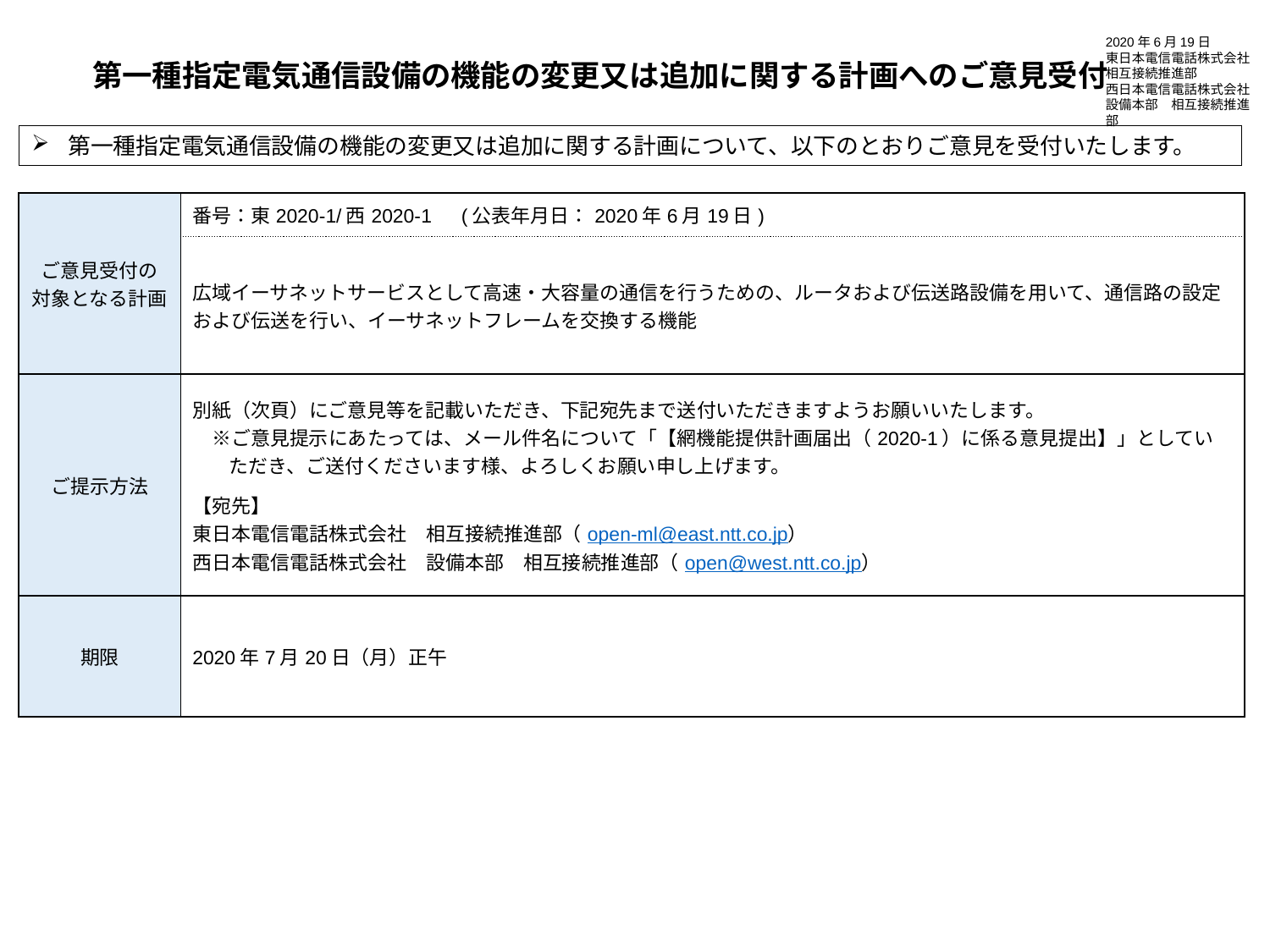

2020年6月19日
東日本電信電話株式会社
相互接続推進部
西日本電信電話株式会社
設備本部　相互接続推進部
第一種指定電気通信設備の機能の変更又は追加に関する計画へのご意見受付
第一種指定電気通信設備の機能の変更又は追加に関する計画について、以下のとおりご意見を受付いたします。
| ご意見受付の 対象となる計画 | 番号：東2020-1/西2020-1　(公表年月日：2020年6月19日) |
| --- | --- |
|  | 広域イーサネットサービスとして高速・大容量の通信を行うための、ルータおよび伝送路設備を用いて、通信路の設定および伝送を行い、イーサネットフレームを交換する機能 |
| ご提示方法 | 別紙（次頁）にご意見等を記載いただき、下記宛先まで送付いただきますようお願いいたします。 　※ご意見提示にあたっては、メール件名について「【網機能提供計画届出（2020-1）に係る意見提出】」としていただき、ご送付くださいます様、よろしくお願い申し上げます。 【宛先】 東日本電信電話株式会社　相互接続推進部（open-ml@east.ntt.co.jp） 西日本電信電話株式会社　設備本部　相互接続推進部（open@west.ntt.co.jp） |
| 期限 | 2020年7月20日（月）正午 |